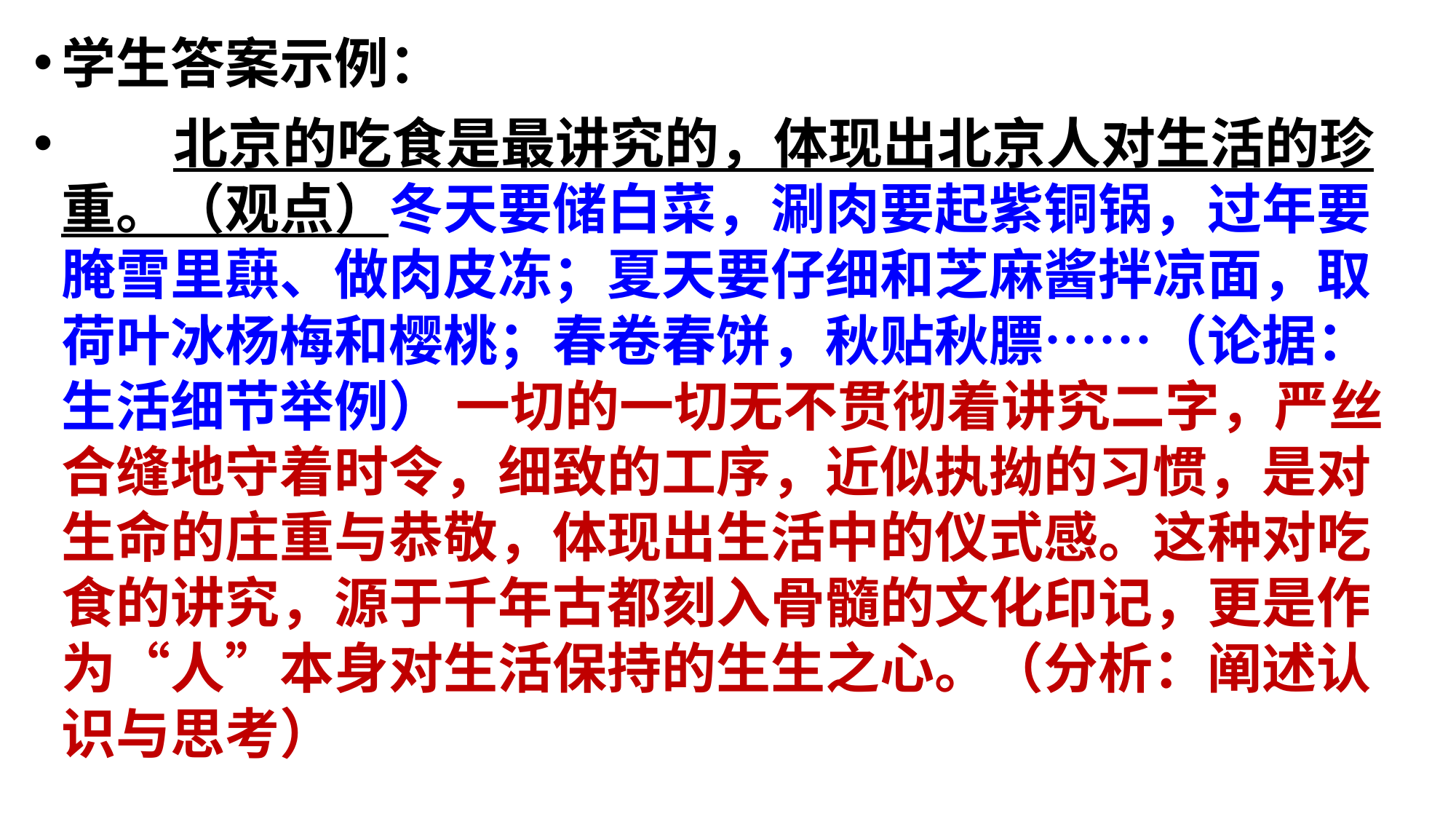

学生答案示例：
        北京的吃食是最讲究的，体现出北京人对生活的珍重。（观点）冬天要储白菜，涮肉要起紫铜锅，过年要腌雪里蕻、做肉皮冻；夏天要仔细和芝麻酱拌凉面，取荷叶冰杨梅和樱桃；春卷春饼，秋贴秋膘……（论据：生活细节举例） 一切的一切无不贯彻着讲究二字，严丝合缝地守着时令，细致的工序，近似执拗的习惯，是对生命的庄重与恭敬，体现出生活中的仪式感。这种对吃食的讲究，源于千年古都刻入骨髓的文化印记，更是作为“人”本身对生活保持的生生之心。（分析：阐述认识与思考）